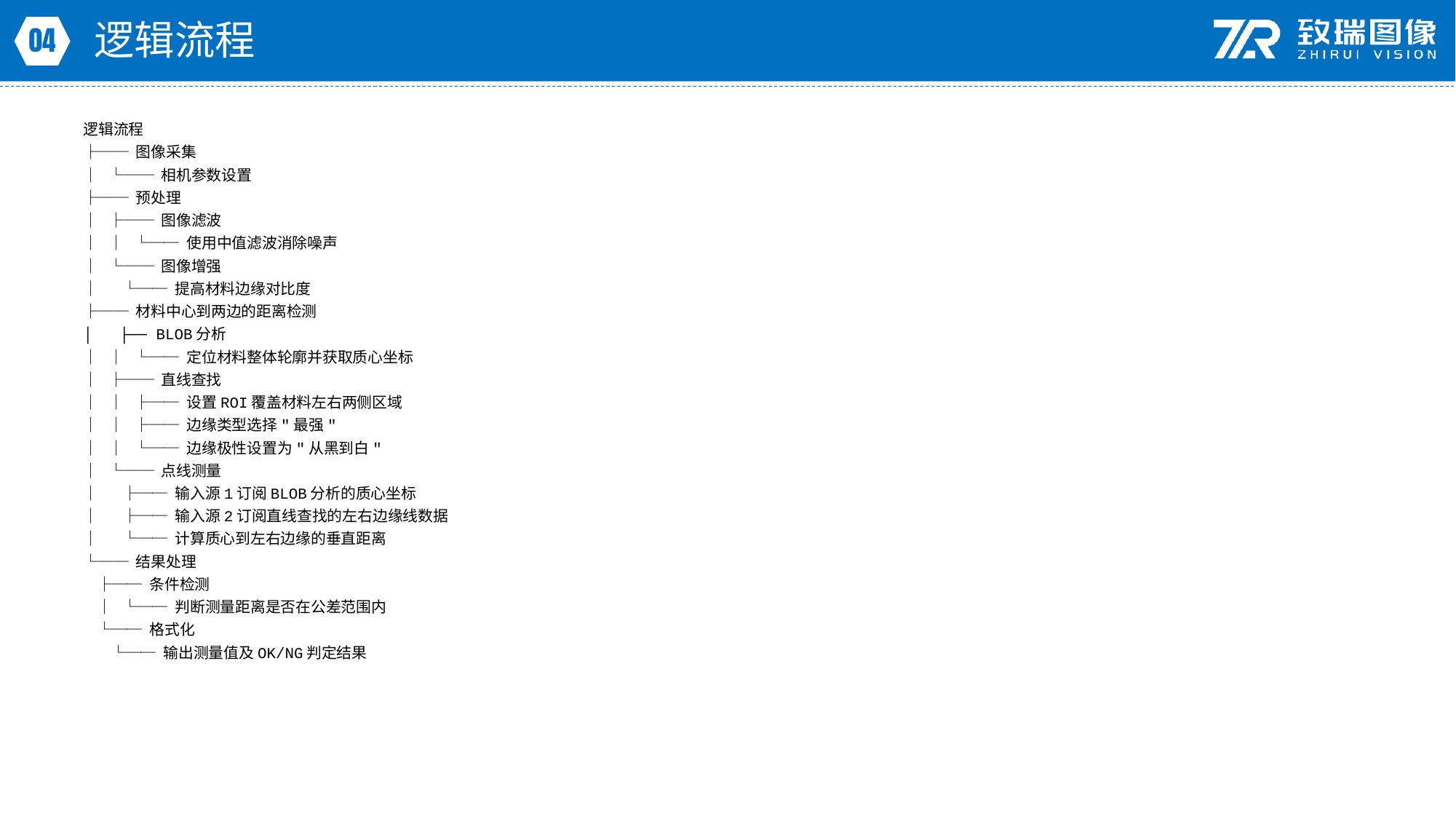

逻辑流程
04

逻辑流程
├── 图像采集
│   └── 相机参数设置
├── 预处理
│   ├── 图像滤波
│   │   └── 使用中值滤波消除噪声
│   └── 图像增强
│       └── 提高材料边缘对比度
├── 材料中心到两边的距离检测
│   ├── BLOB分析
│   │   └── 定位材料整体轮廓并获取质心坐标
│   ├── 直线查找
│   │   ├── 设置ROI覆盖材料左右两侧区域
│   │   ├── 边缘类型选择"最强"
│   │   └── 边缘极性设置为"从黑到白"
│   └── 点线测量
│       ├── 输入源1订阅BLOB分析的质心坐标
│       ├── 输入源2订阅直线查找的左右边缘线数据
│       └── 计算质心到左右边缘的垂直距离
└── 结果处理
    ├── 条件检测
    │   └── 判断测量距离是否在公差范围内
    └── 格式化
        └── 输出测量值及OK/NG判定结果